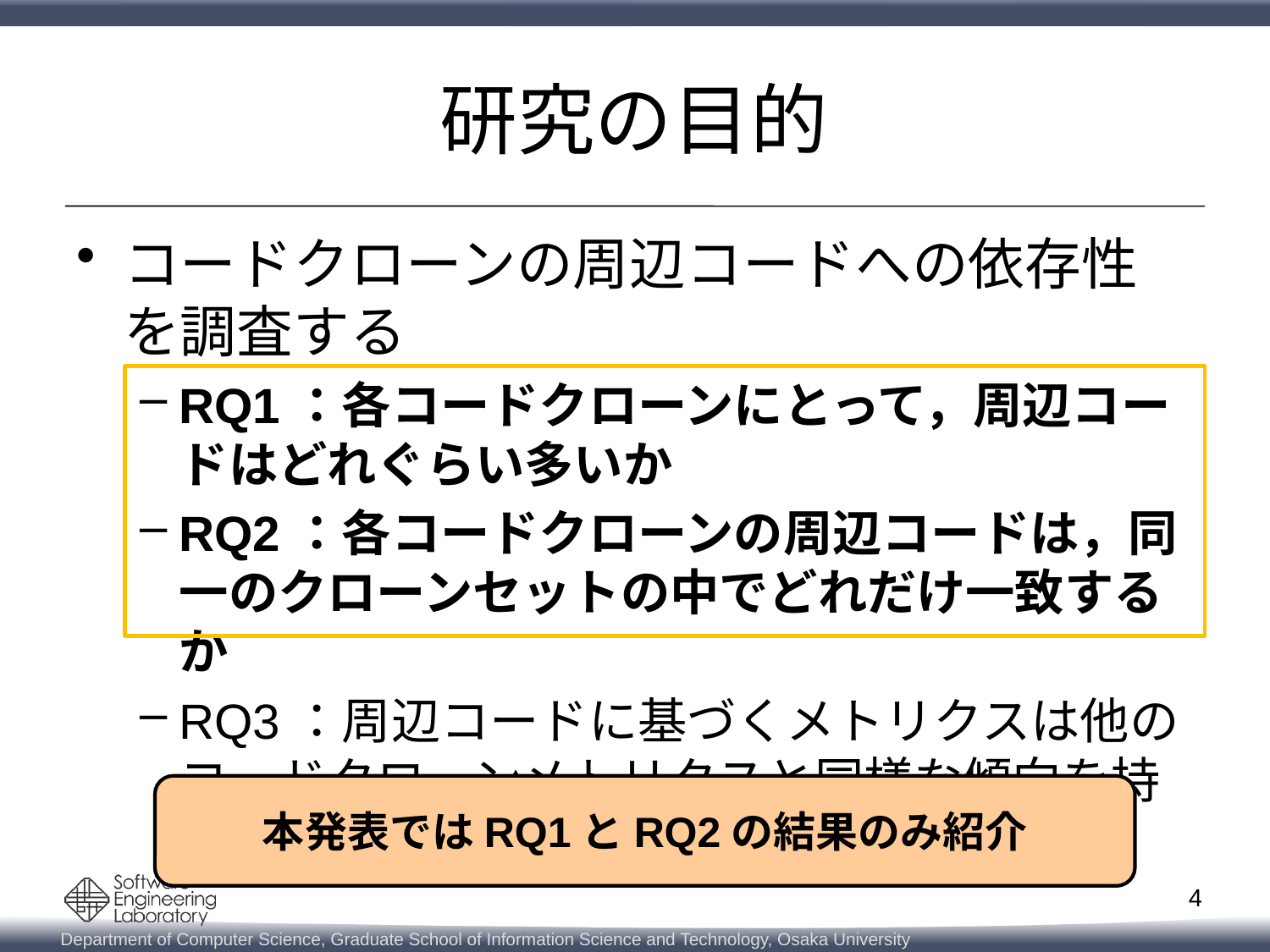

# 研究の目的
コードクローンの周辺コードへの依存性を調査する
RQ1：各コードクローンにとって，周辺コードはどれぐらい多いか
RQ2：各コードクローンの周辺コードは，同一のクローンセットの中でどれだけ一致するか
RQ3：周辺コードに基づくメトリクスは他のコードクローンメトリクスと同様な傾向を持つか

本発表ではRQ1とRQ2の結果のみ紹介
4